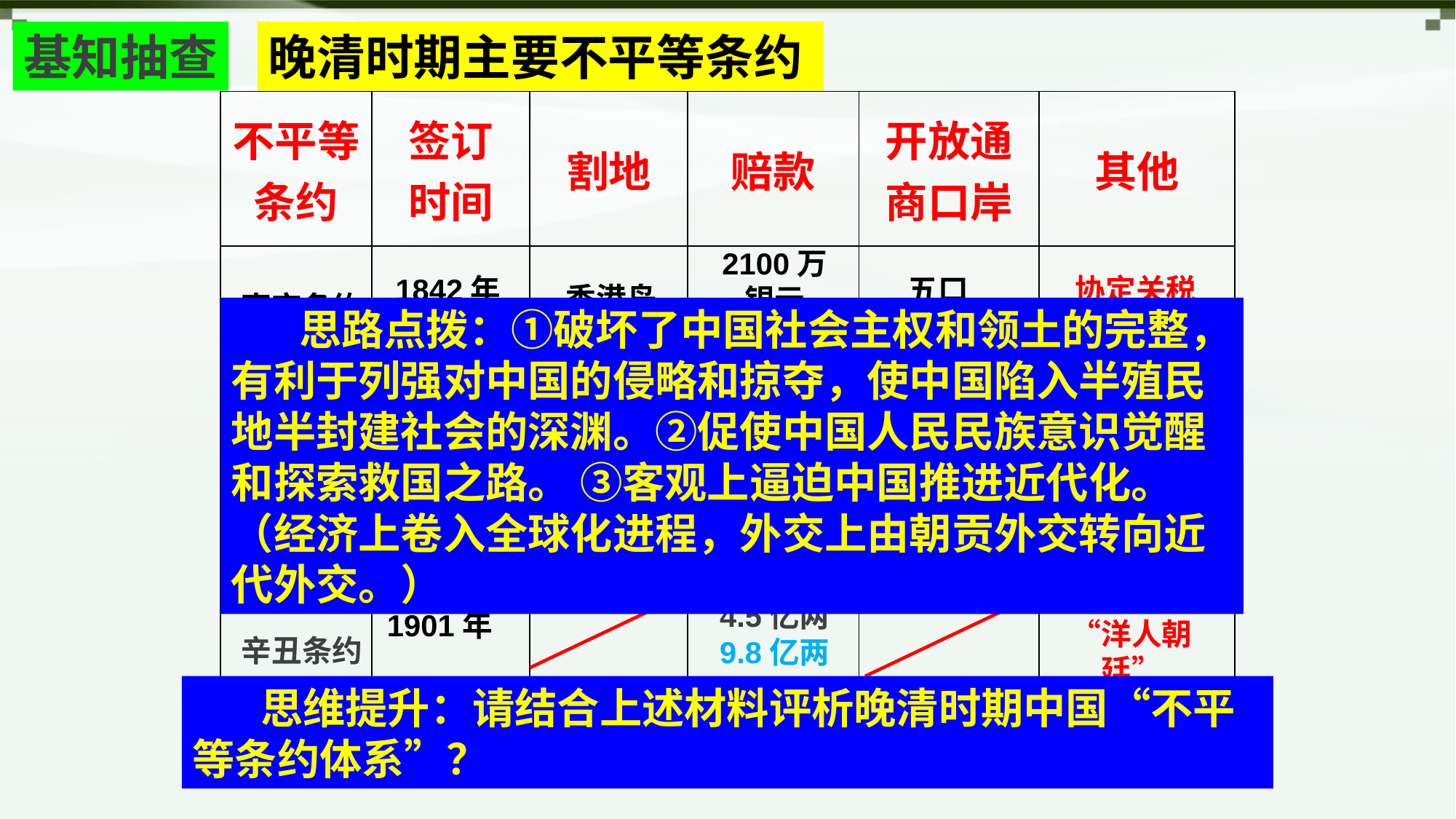

基知抽查
晚清时期主要不平等条约
| 不平等条约 | 签订 时间 | 割地 | 赔款 | 开放通 商口岸 | 其他 |
| --- | --- | --- | --- | --- | --- |
|  |  |  |  |  |  |
|  |  |  |  |  |  |
|  |  |  |  |  |  |
|  |  |  |  |  |  |
|  |  |  |  |  |  |
2100万
银元
1842年
五口
协定关税
香港岛
南京条约
      思路点拨：①破坏了中国社会主权和领土的完整，有利于列强对中国的侵略和掠夺，使中国陷入半殖民地半封建社会的深渊。②促使中国人民民族意识觉醒和探索救国之路。 ③客观上逼迫中国推进近代化。（经济上卷入全球化进程，外交上由朝贡外交转向近代外交。）
1858年

英法军费英商损失
公使驻京
天津条约
十口
1860年
各增至800万两
天约有效
北京条约
九龙司
地方一区
一口
1895年
2亿两
白银
开设工厂
辽东、澎湖、台湾
四口
马关条约
1901年

4.5亿两
9.8亿两

东交民巷
“洋人朝廷”
辛丑条约
      思维提升：请结合上述材料评析晚清时期中国“不平等条约体系”？